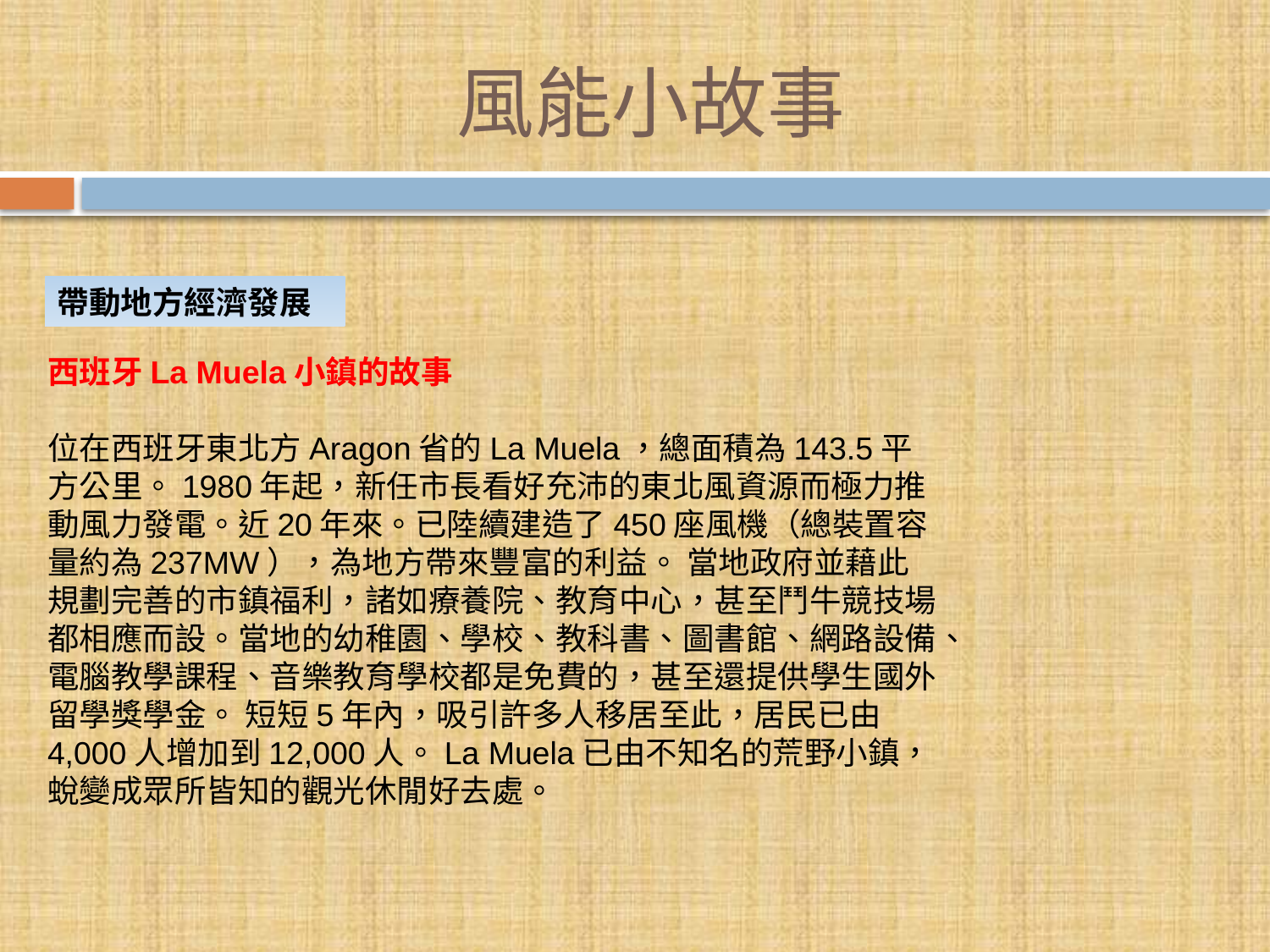

# 風能小故事
帶動地方經濟發展
西班牙La Muela小鎮的故事

位在西班牙東北方Aragon省的La Muela，總面積為143.5平方公里。1980年起，新任市長看好充沛的東北風資源而極力推動風力發電。近20年來。已陸續建造了450座風機（總裝置容量約為237MW），為地方帶來豐富的利益。 當地政府並藉此規劃完善的市鎮福利，諸如療養院、教育中心，甚至鬥牛競技場都相應而設。當地的幼稚園、學校、教科書、圖書館、網路設備、電腦教學課程、音樂教育學校都是免費的，甚至還提供學生國外留學獎學金。 短短5年內，吸引許多人移居至此，居民已由4,000人增加到12,000人。La Muela已由不知名的荒野小鎮，蛻變成眾所皆知的觀光休閒好去處。